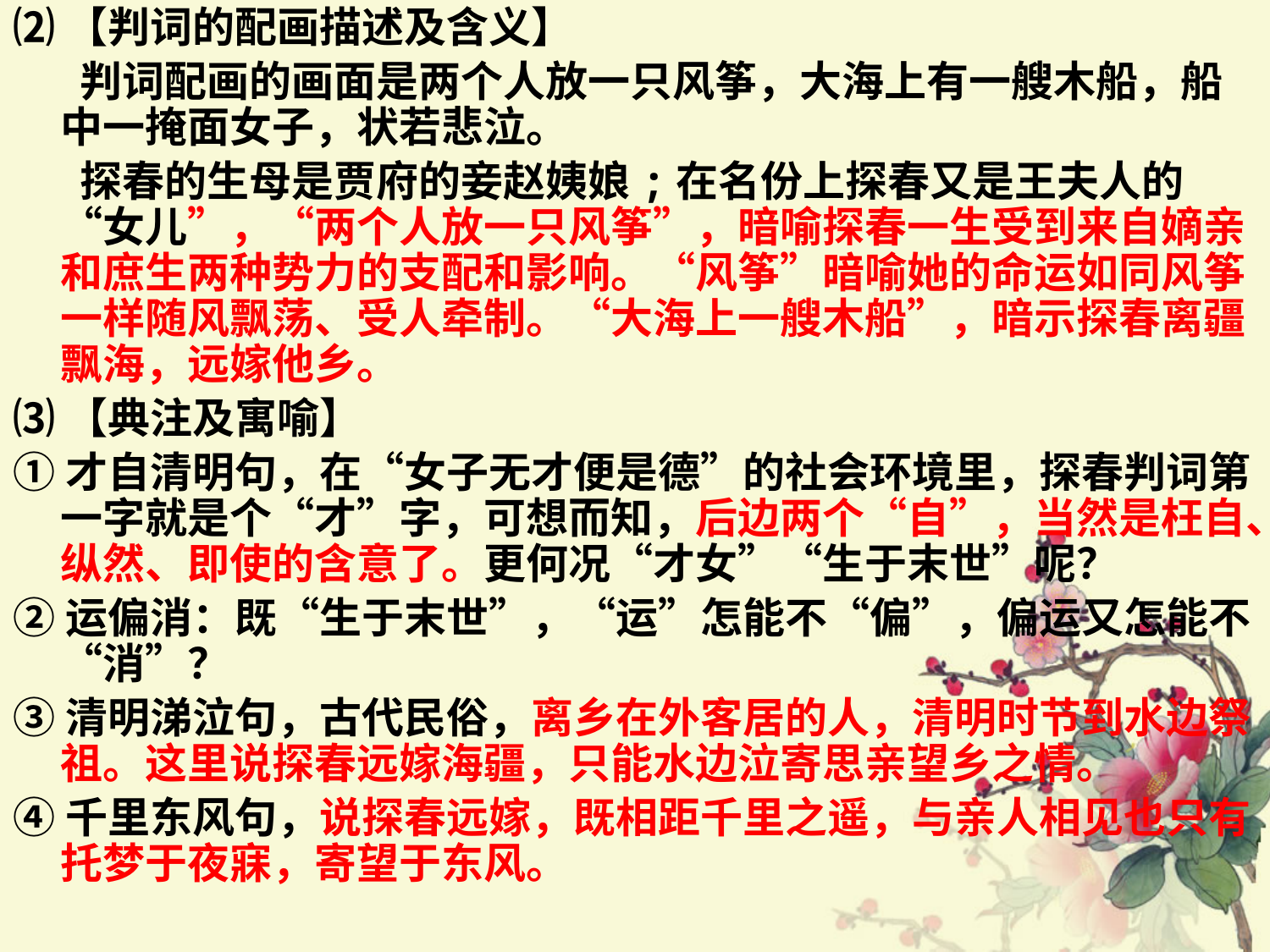

⑵【判词的配画描述及含义】
      判词配画的画面是两个人放一只风筝，大海上有一艘木船，船中一掩面女子，状若悲泣。
      探春的生母是贾府的妾赵姨娘;在名份上探春又是王夫人的“女儿”，“两个人放一只风筝”，暗喻探春一生受到来自嫡亲和庶生两种势力的支配和影响。“风筝”暗喻她的命运如同风筝一样随风飘荡、受人牵制。“大海上一艘木船”，暗示探春离疆飘海，远嫁他乡。
⑶【典注及寓喻】
①才自清明句，在“女子无才便是德”的社会环境里，探春判词第一字就是个“才”字，可想而知，后边两个“自”，当然是枉自、纵然、即使的含意了。更何况“才女”“生于末世”呢？
②运偏消：既“生于末世”，“运”怎能不“偏”，偏运又怎能不“消”？
③清明涕泣句，古代民俗，离乡在外客居的人，清明时节到水边祭祖。这里说探春远嫁海疆，只能水边泣寄思亲望乡之情。
④千里东风句，说探春远嫁，既相距千里之遥，与亲人相见也只有托梦于夜寐，寄望于东风。